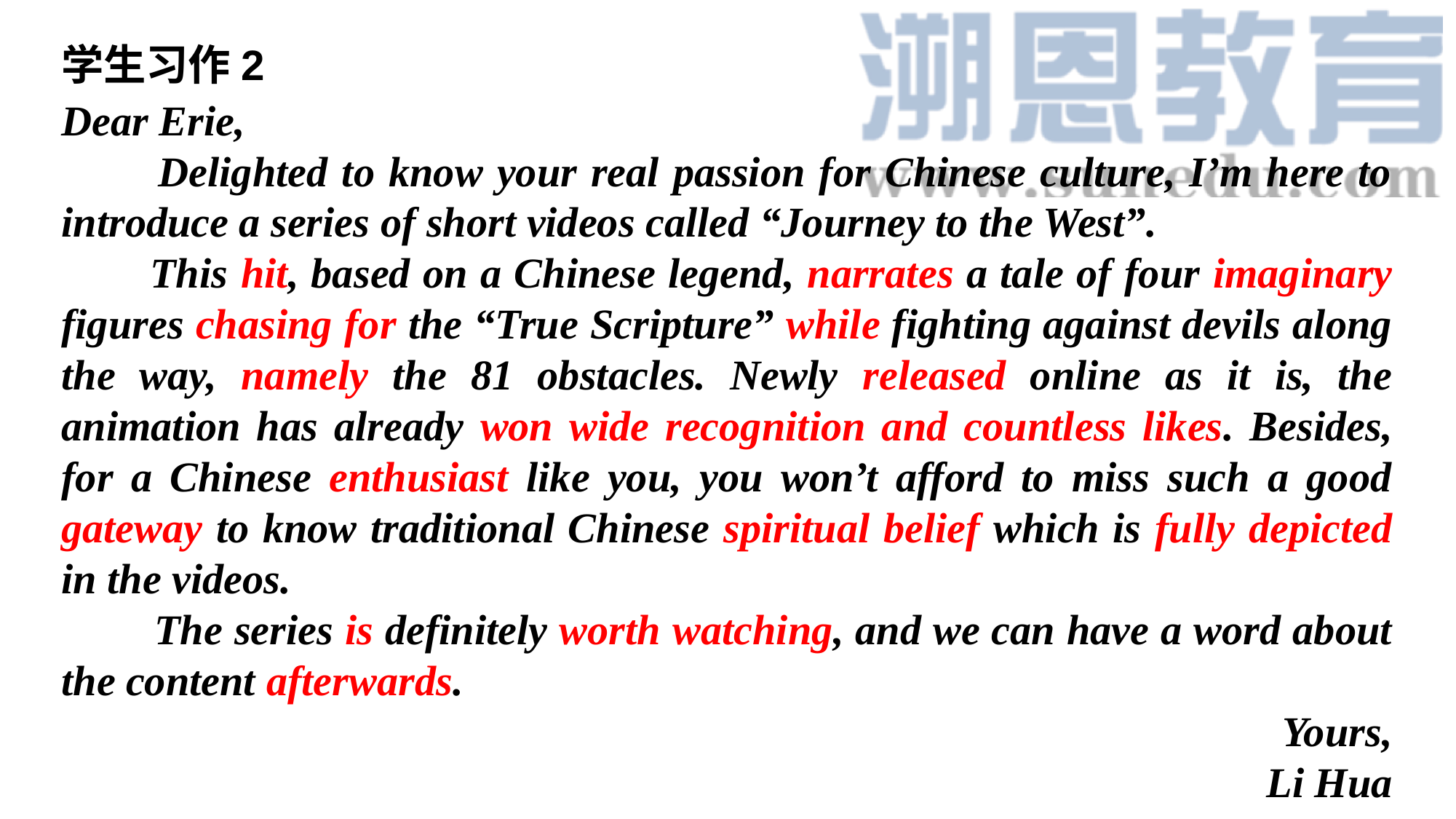

学生习作2
Dear Erie,
       Delighted to know your real passion for Chinese culture, I’m here to introduce a series of short videos called “Journey to the West”.
       This hit, based on a Chinese legend, narrates a tale of four imaginary figures chasing for the “True Scripture” while fighting against devils along the way, namely the 81 obstacles. Newly released online as it is, the animation has already won wide recognition and countless likes. Besides, for a Chinese enthusiast like you, you won’t afford to miss such a good gateway to know traditional Chinese spiritual belief which is fully depicted in the videos.
        The series is definitely worth watching, and we can have a word about the content afterwards.
Yours,
Li Hua